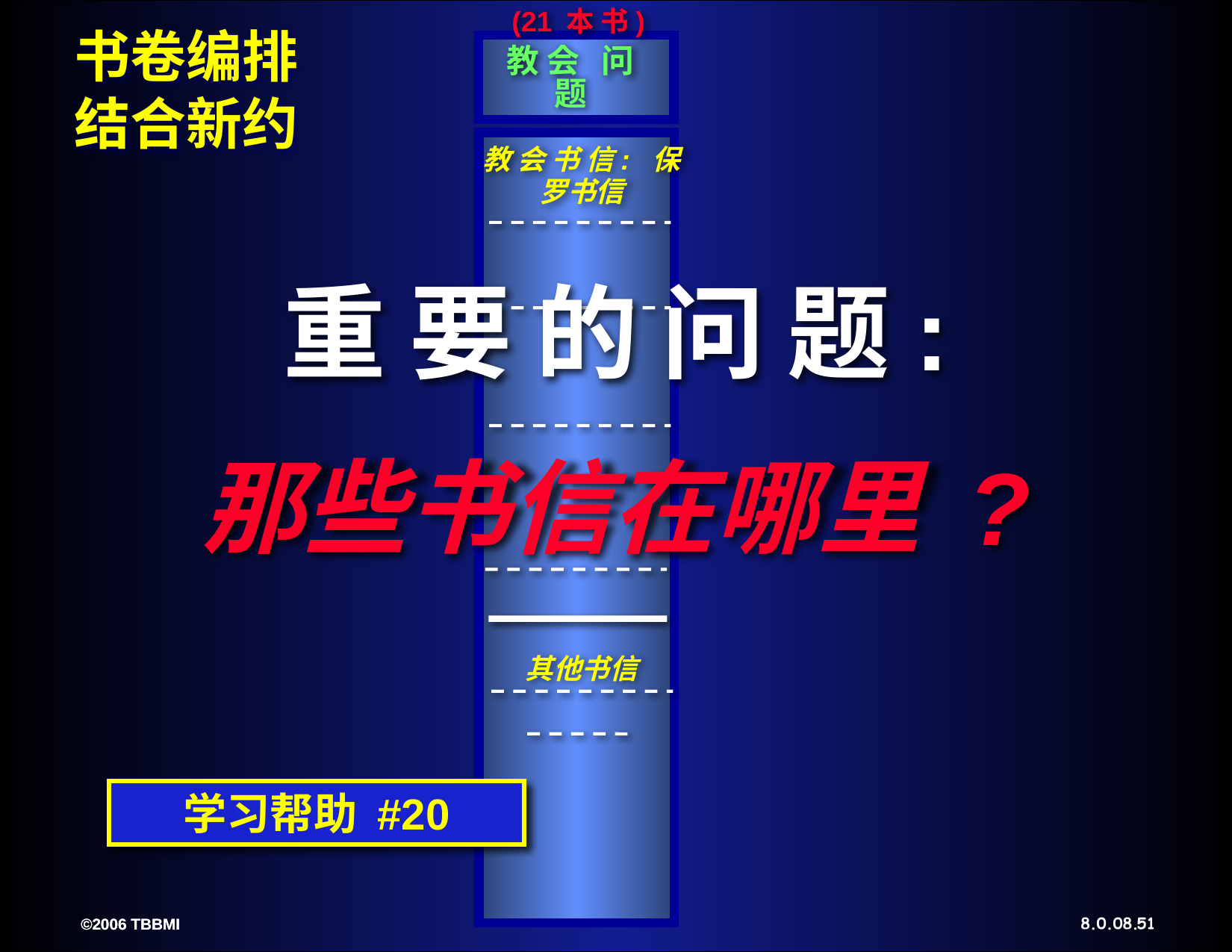

Letters from
The Others

(21 本 书)
教 会   问 题

教 会 书 信:  保罗书信
其他书信
重 要 的 问 题:
那些书信在哪里 ?
学习帮助 #20

51
©2006 TBBMI